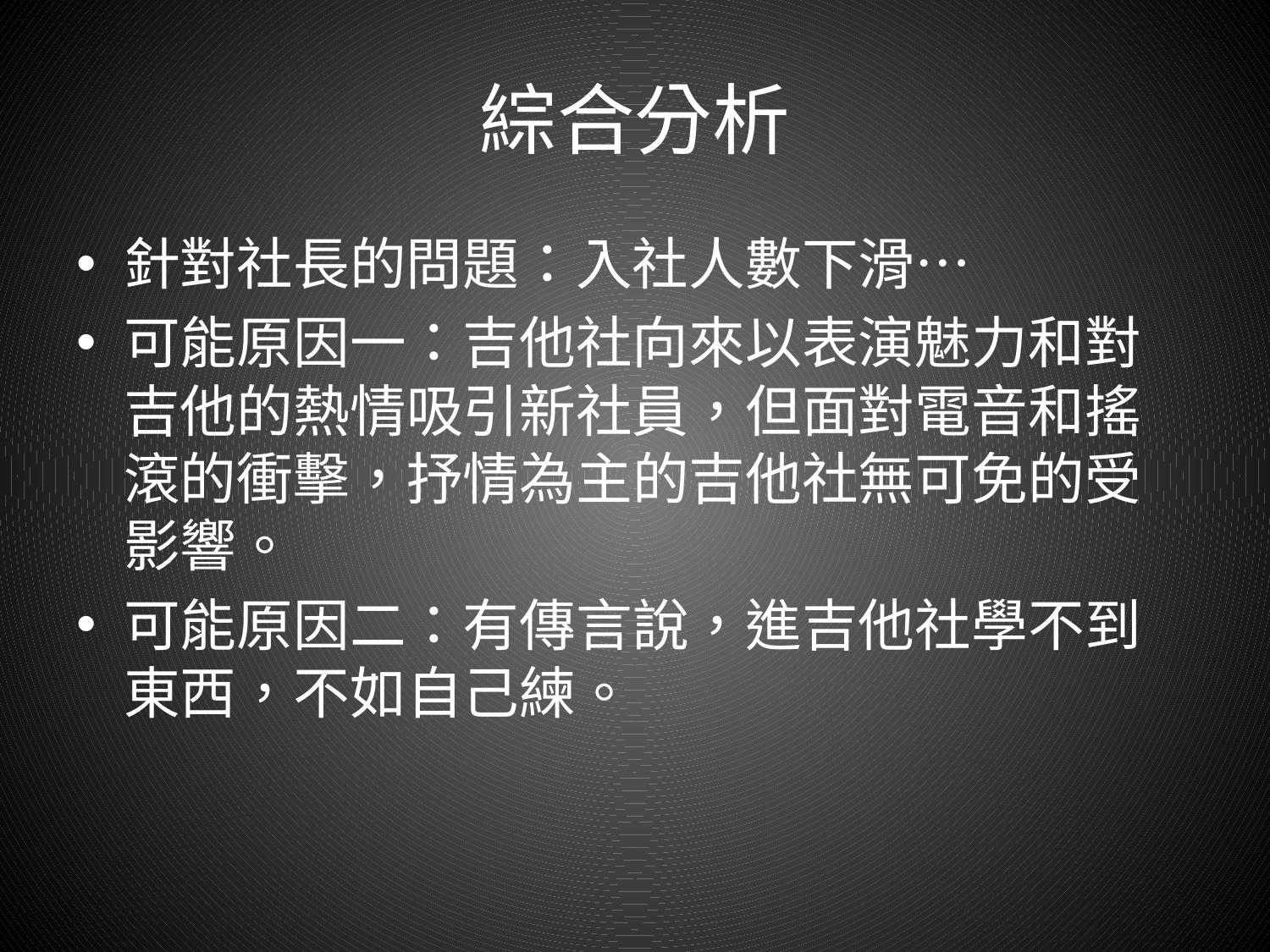

# 綜合分析
針對社長的問題：入社人數下滑…
可能原因一：吉他社向來以表演魅力和對吉他的熱情吸引新社員，但面對電音和搖滾的衝擊，抒情為主的吉他社無可免的受影響。
可能原因二：有傳言說，進吉他社學不到東西，不如自己練。